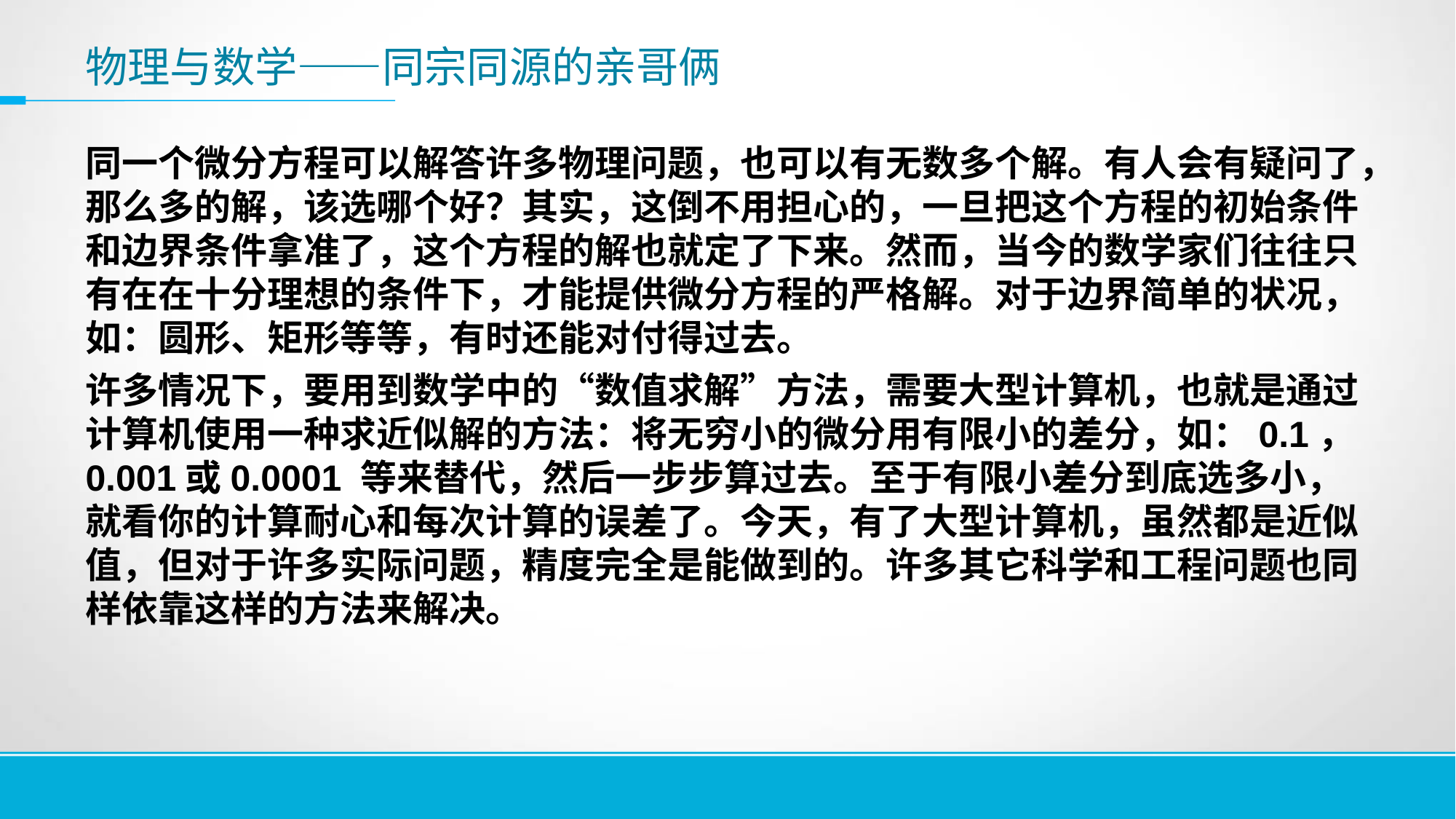

# 物理与数学——同宗同源的亲哥俩
同一个微分方程可以解答许多物理问题，也可以有无数多个解。有人会有疑问了，那么多的解，该选哪个好？其实，这倒不用担心的，一旦把这个方程的初始条件和边界条件拿准了，这个方程的解也就定了下来。然而，当今的数学家们往往只有在在十分理想的条件下，才能提供微分方程的严格解。对于边界简单的状况，如：圆形、矩形等等，有时还能对付得过去。
许多情况下，要用到数学中的“数值求解”方法，需要大型计算机，也就是通过计算机使用一种求近似解的方法：将无穷小的微分用有限小的差分，如：0.1，0.001或0.0001 等来替代，然后一步步算过去。至于有限小差分到底选多小，就看你的计算耐心和每次计算的误差了。今天，有了大型计算机，虽然都是近似值，但对于许多实际问题，精度完全是能做到的。许多其它科学和工程问题也同样依靠这样的方法来解决。